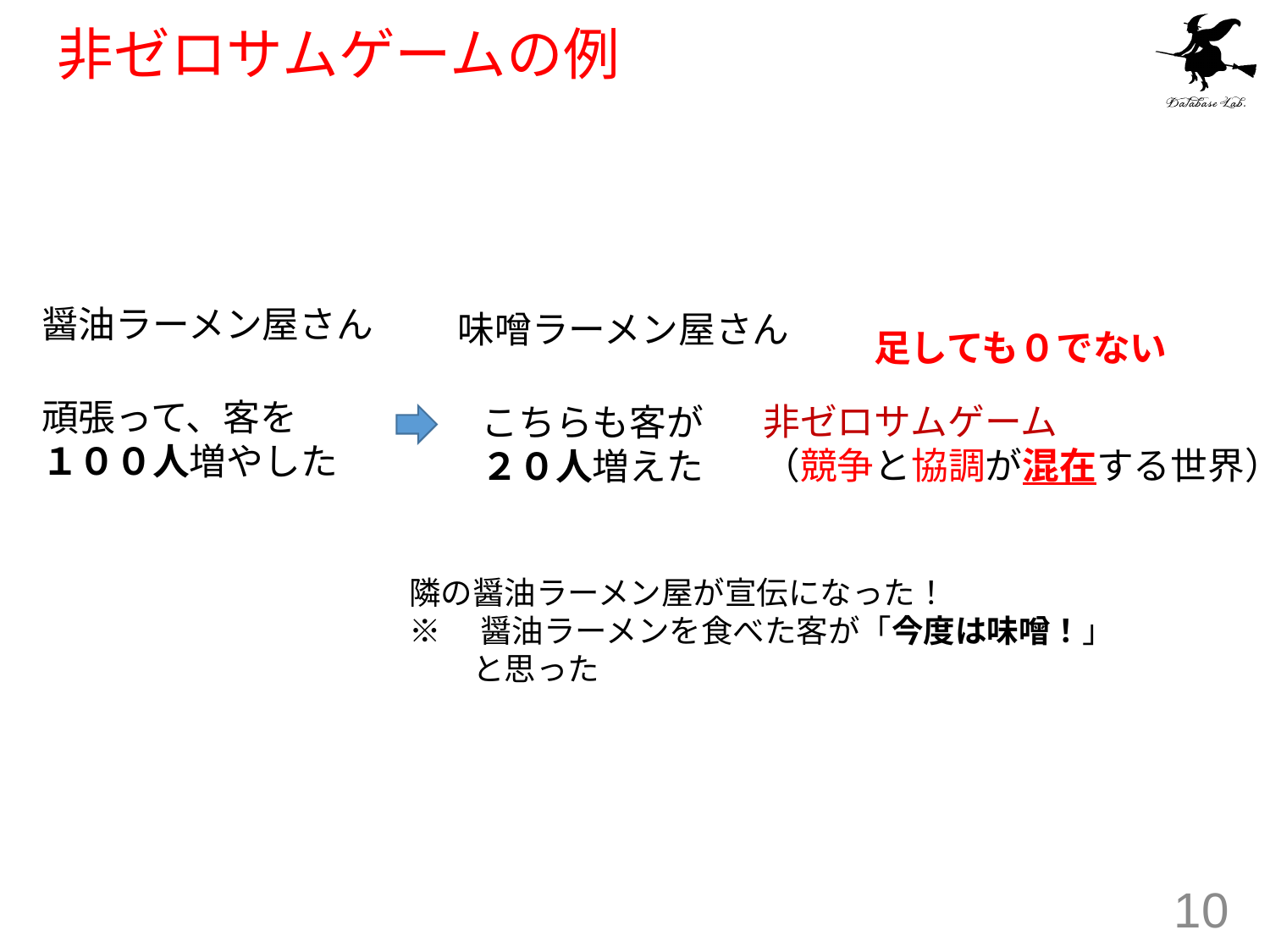

# 非ゼロサムゲームの例

醤油ラーメン屋さん
味噌ラーメン屋さん
足しても０でない
頑張って、客を
１００人増やした
非ゼロサムゲーム
（競争と協調が混在する世界）
こちらも客が
２０人増えた

隣の醤油ラーメン屋が宣伝になった！
※　醤油ラーメンを食べた客が「今度は味噌！」
　　と思った
10